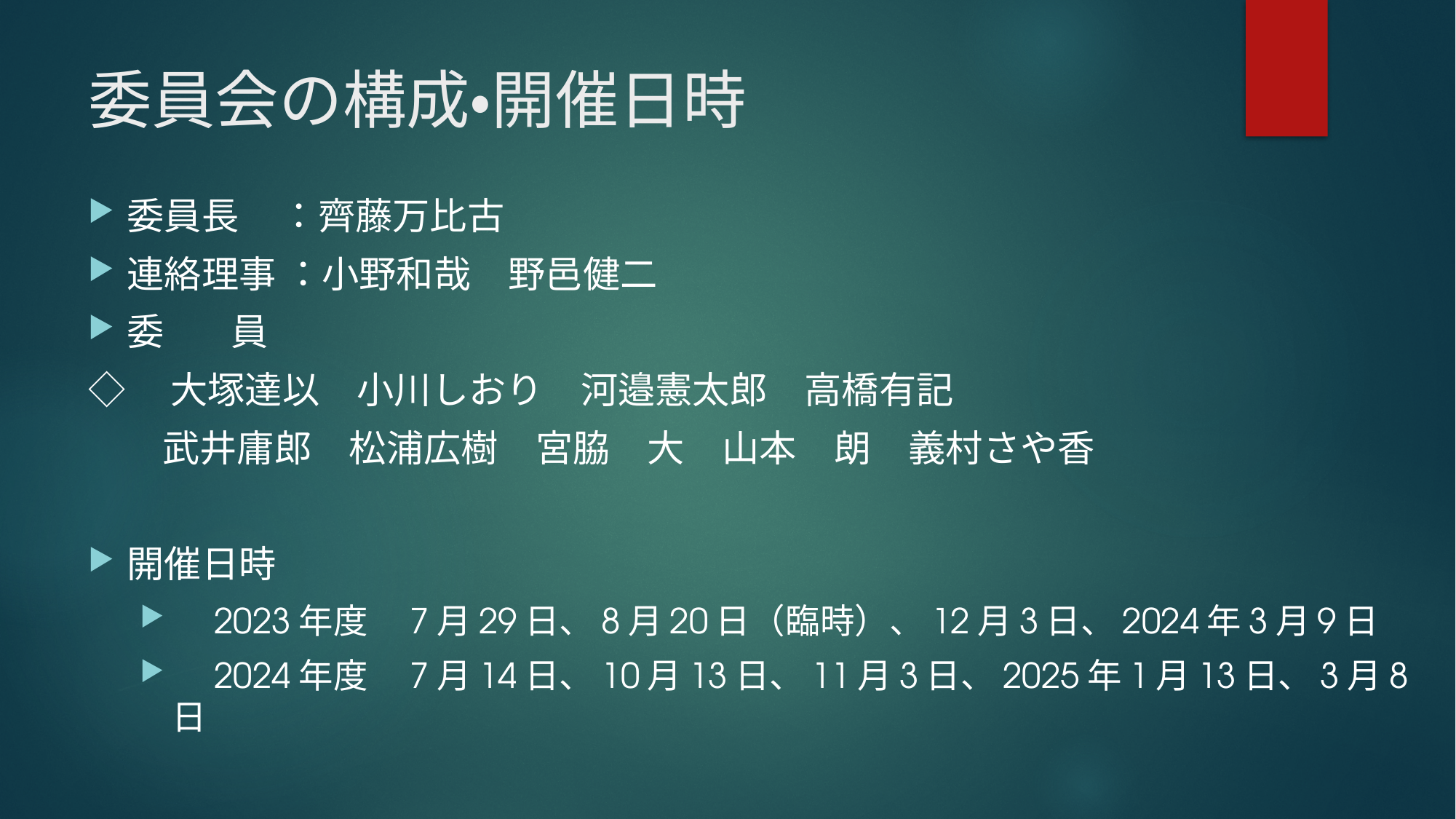

# 委員会の構成・開催日時
委員長     ：齊藤万比古
連絡理事 ：小野和哉　野邑健二
委        員
◇　大塚達以　小川しおり　河邉憲太郎　高橋有記
　　武井庸郎　松浦広樹　宮脇　大　山本　朗　義村さや香

開催日時
　2023年度　7月29日、8月20日（臨時）、12月3日、2024年3月9日
　2024年度　7月14日、10月13日、11月3日、2025年1月13日、3月8日